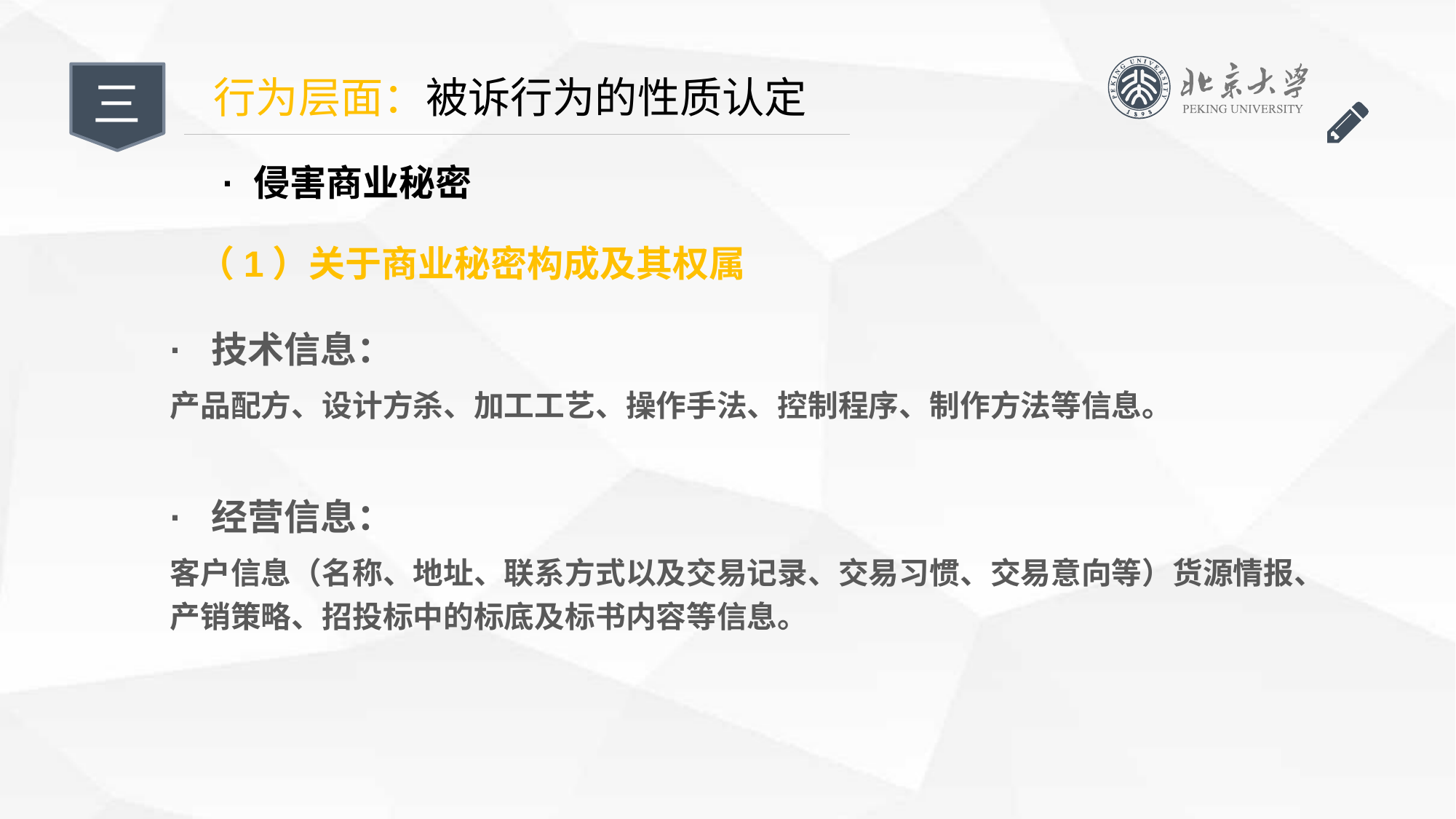

三
行为层面：被诉行为的性质认定
· 侵害商业秘密
（1）关于商业秘密构成及其权属
·  技术信息：
产品配方、设计方杀、加工工艺、操作手法、控制程序、制作方法等信息。

·  经营信息：
客户信息（名称、地址、联系方式以及交易记录、交易习惯、交易意向等）货源情报、
产销策略、招投标中的标底及标书内容等信息。